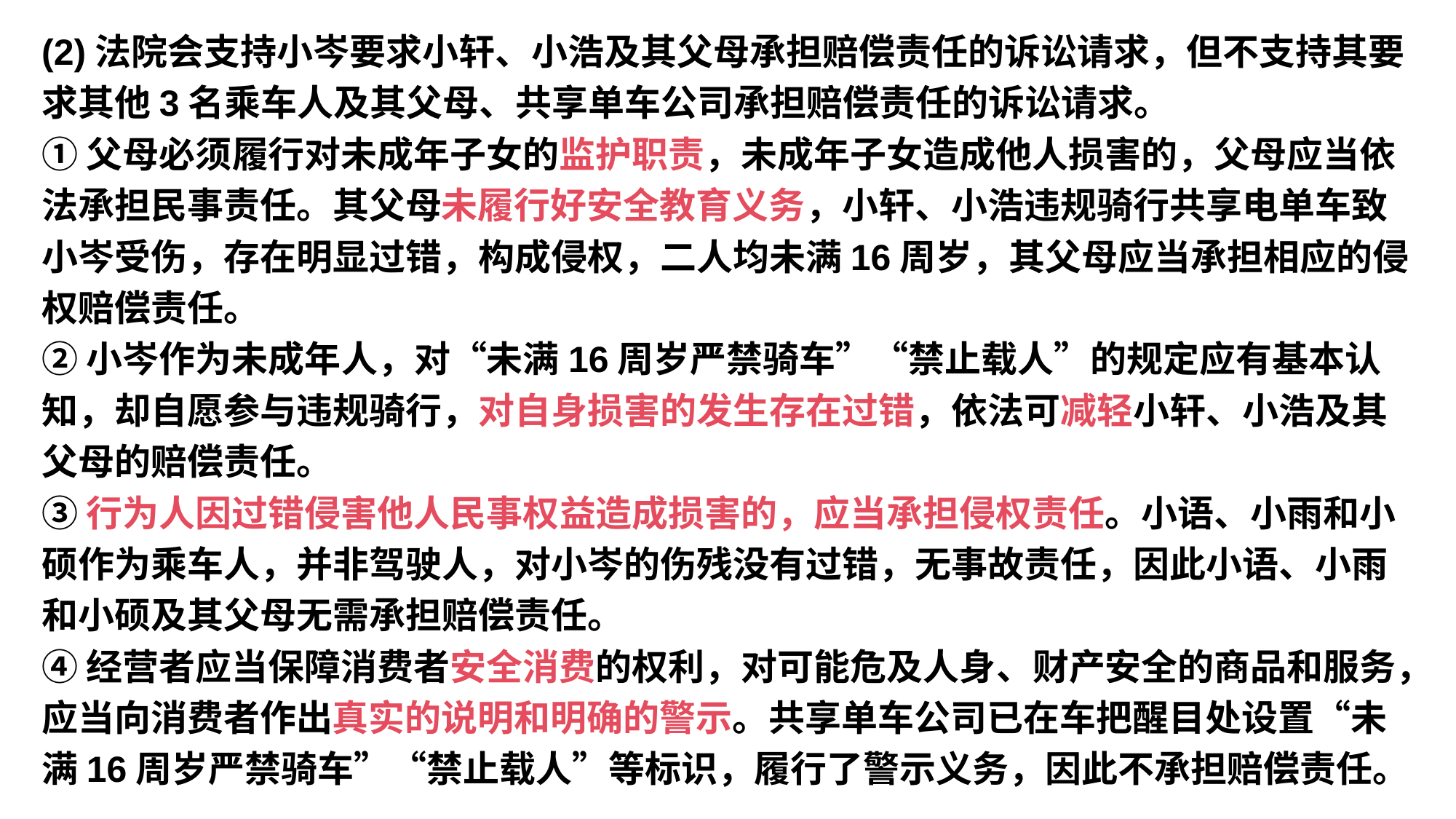

(2)法院会支持小岑要求小轩、小浩及其父母承担赔偿责任的诉讼请求，但不支持其要求其他3名乘车人及其父母、共享单车公司承担赔偿责任的诉讼请求。
①父母必须履行对未成年子女的监护职责，未成年子女造成他人损害的，父母应当依法承担民事责任。其父母未履行好安全教育义务，小轩、小浩违规骑行共享电单车致小岑受伤，存在明显过错，构成侵权，二人均未满16周岁，其父母应当承担相应的侵权赔偿责任。
②小岑作为未成年人，对“未满16周岁严禁骑车”“禁止载人”的规定应有基本认知，却自愿参与违规骑行，对自身损害的发生存在过错，依法可减轻小轩、小浩及其父母的赔偿责任。
③行为人因过错侵害他人民事权益造成损害的，应当承担侵权责任。小语、小雨和小硕作为乘车人，并非驾驶人，对小岑的伤残没有过错，无事故责任，因此小语、小雨和小硕及其父母无需承担赔偿责任。
④经营者应当保障消费者安全消费的权利，对可能危及人身、财产安全的商品和服务，应当向消费者作出真实的说明和明确的警示。共享单车公司已在车把醒目处设置“未满16周岁严禁骑车”“禁止载人”等标识，履行了警示义务，因此不承担赔偿责任。